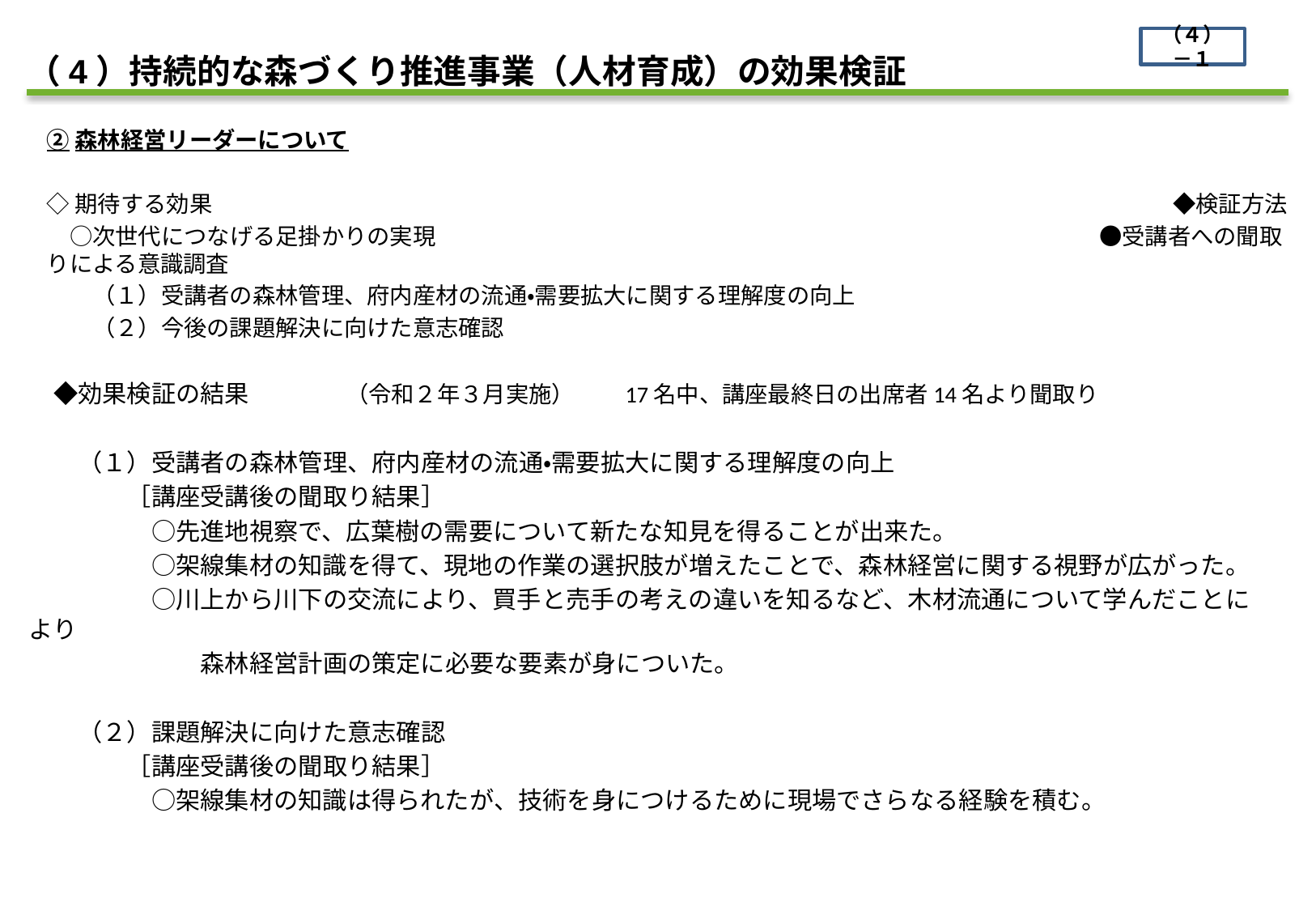

（４）－１
（4）持続的な森づくり推進事業（人材育成）の効果検証
②森林経営リーダーについて

◇期待する効果　　　　　　　　　　　　　　　　　　　　　　　　　　　　　　　　　　　　　　　　　　◆検証方法
　○次世代につなげる足掛かりの実現　　　　　　　　　　　　　　　　　　　　　　　　　　　　　●受講者への聞取りによる意識調査
　　（１）受講者の森林管理、府内産材の流通・需要拡大に関する理解度の向上
　　（２）今後の課題解決に向けた意志確認
　◆効果検証の結果　　　　（令和２年３月実施）　　17名中、講座最終日の出席者14名より聞取り

　　（１）受講者の森林管理、府内産材の流通・需要拡大に関する理解度の向上
　　　　［講座受講後の聞取り結果］
　　　　　○先進地視察で、広葉樹の需要について新たな知見を得ることが出来た。
　　　　　○架線集材の知識を得て、現地の作業の選択肢が増えたことで、森林経営に関する視野が広がった。
　　　　　○川上から川下の交流により、買手と売手の考えの違いを知るなど、木材流通について学んだことにより
　　　　　　　森林経営計画の策定に必要な要素が身についた。

　　（２）課題解決に向けた意志確認
　　　　［講座受講後の聞取り結果］
　　　　　○架線集材の知識は得られたが、技術を身につけるために現場でさらなる経験を積む。